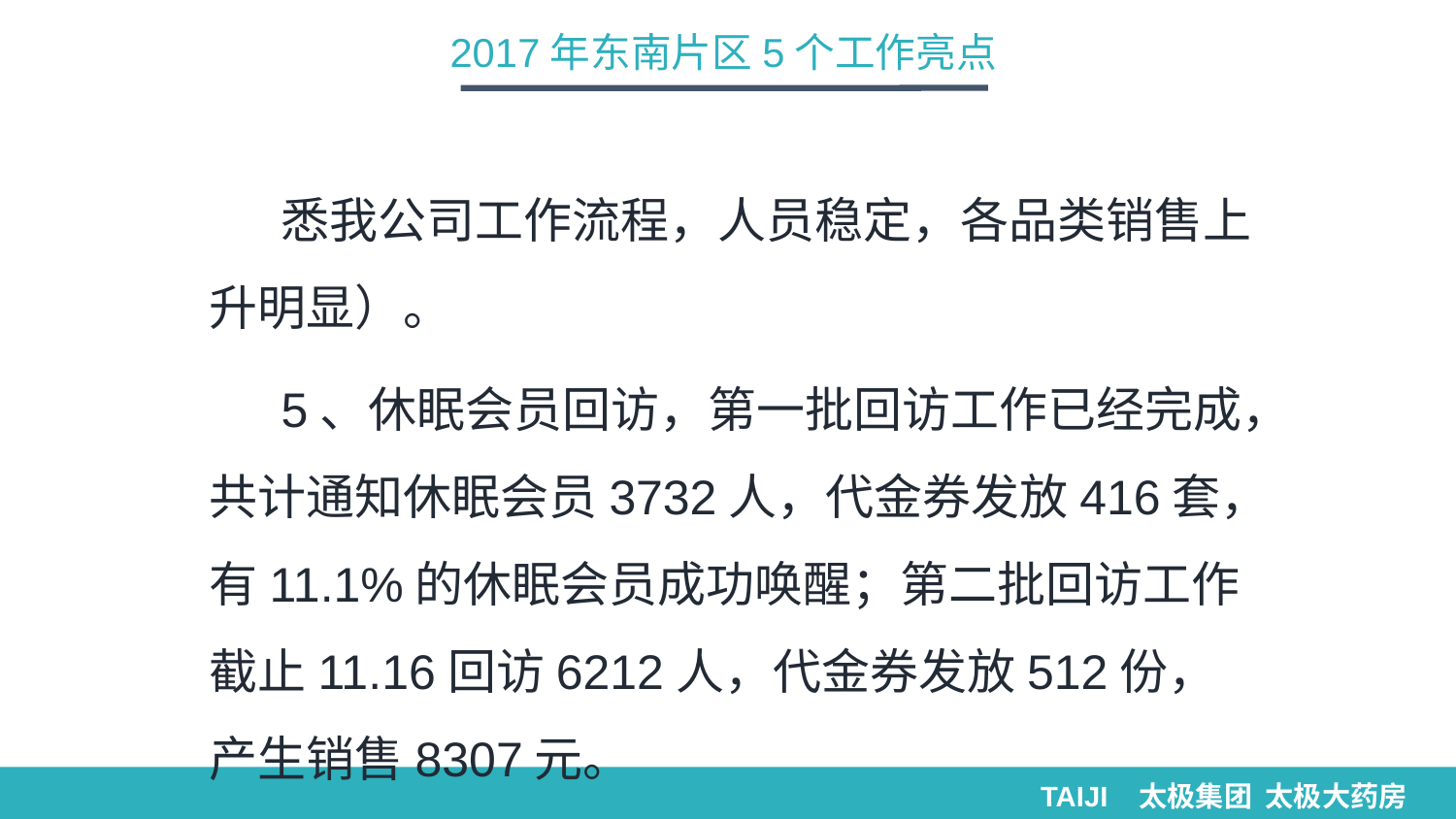

2017年东南片区5个工作亮点
悉我公司工作流程，人员稳定，各品类销售上升明显）。
5、休眠会员回访，第一批回访工作已经完成，共计通知休眠会员3732人，代金券发放416套，有11.1%的休眠会员成功唤醒；第二批回访工作截止11.16回访6212人，代金券发放512份，产生销售8307元。

TAIJI   太极集团  太极大药房